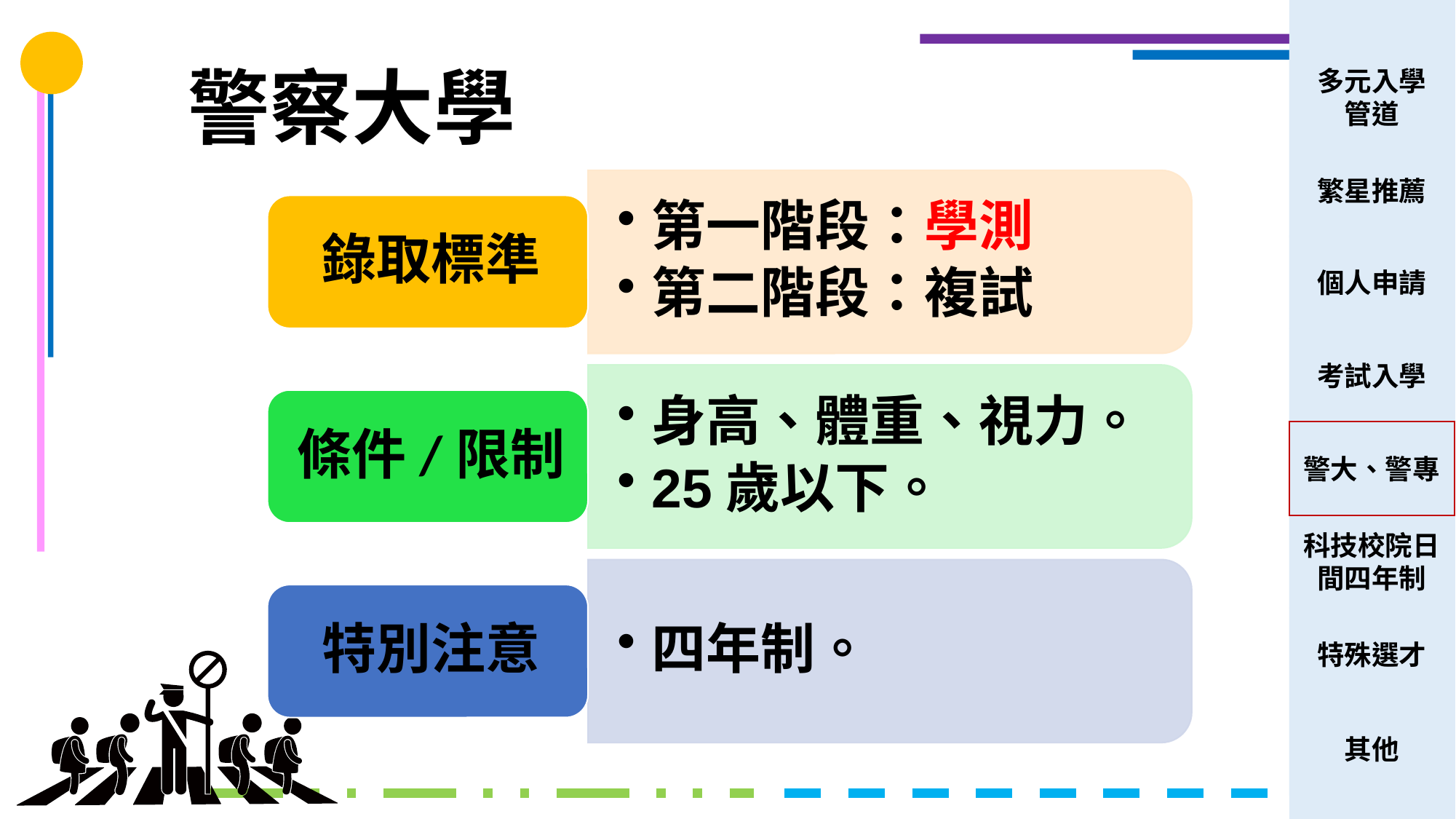

# 警察大學
第一階段：學測
第二階段：複試
錄取標準
身高、體重、視力。
25歲以下。
條件/限制
四年制。
特別注意